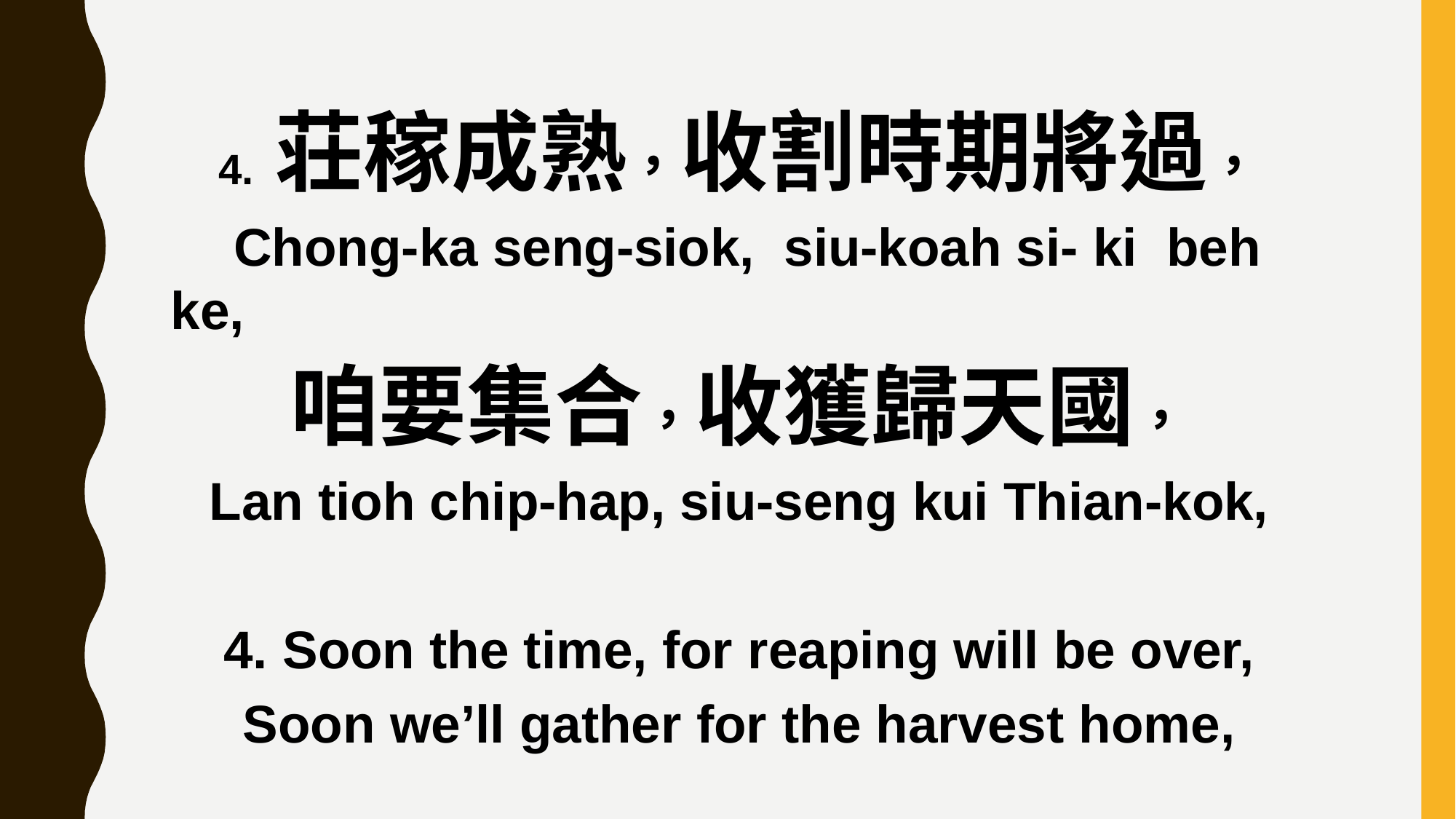

4. 荘稼成熟，收割時期將過，
     Chong-ka seng-siok,  siu-koah si- ki  beh  ke,
咱要集合，收獲歸天國，
Lan tioh chip-hap, siu-seng kui Thian-kok,

4. Soon the time, for reaping will be over,
Soon we’ll gather for the harvest home,